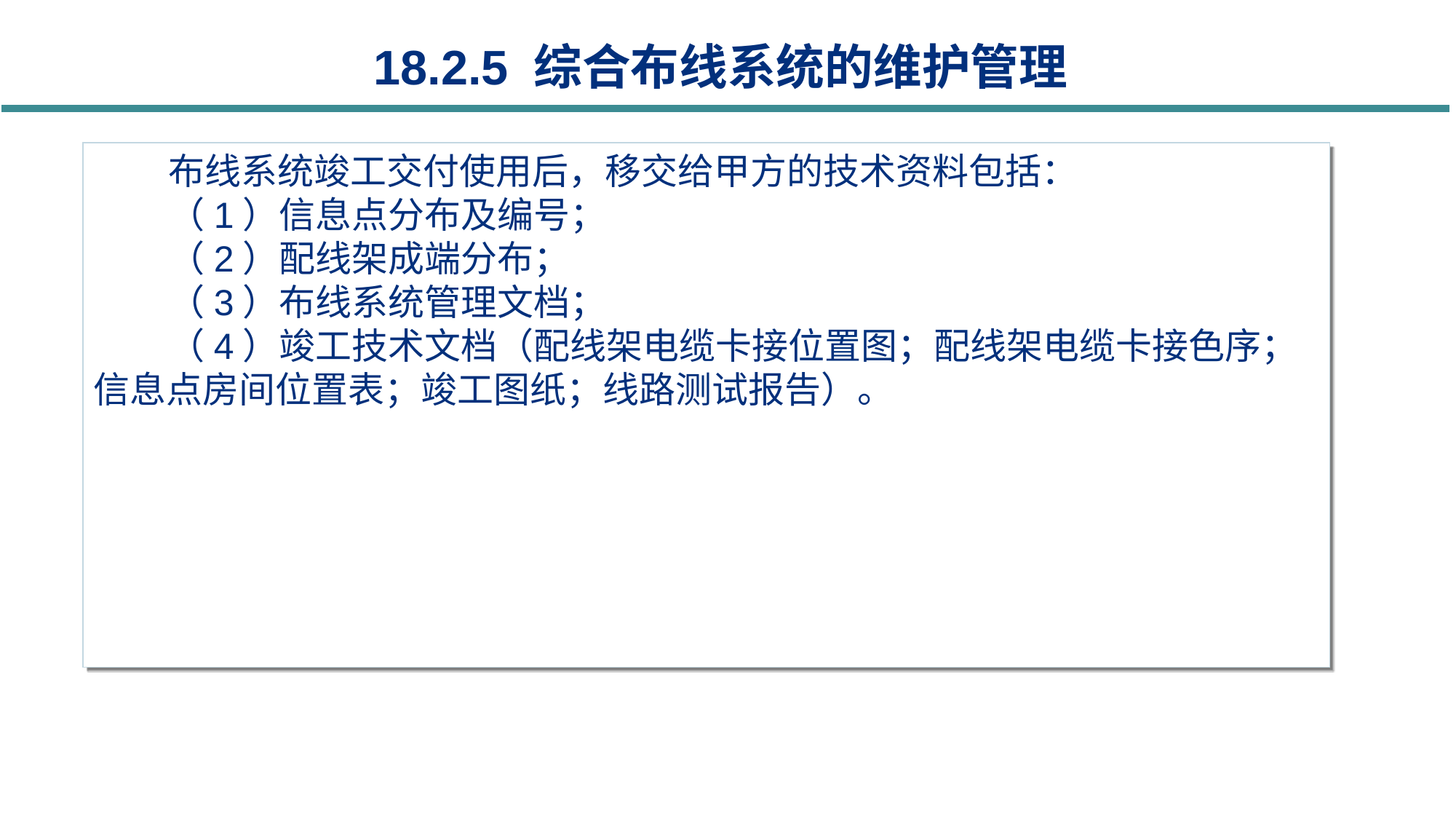

18.2.5 综合布线系统的维护管理
布线系统竣工交付使用后，移交给甲方的技术资料包括：
（1）信息点分布及编号；
（2）配线架成端分布；
（3）布线系统管理文档；
（4）竣工技术文档（配线架电缆卡接位置图；配线架电缆卡接色序；信息点房间位置表；竣工图纸；线路测试报告）。